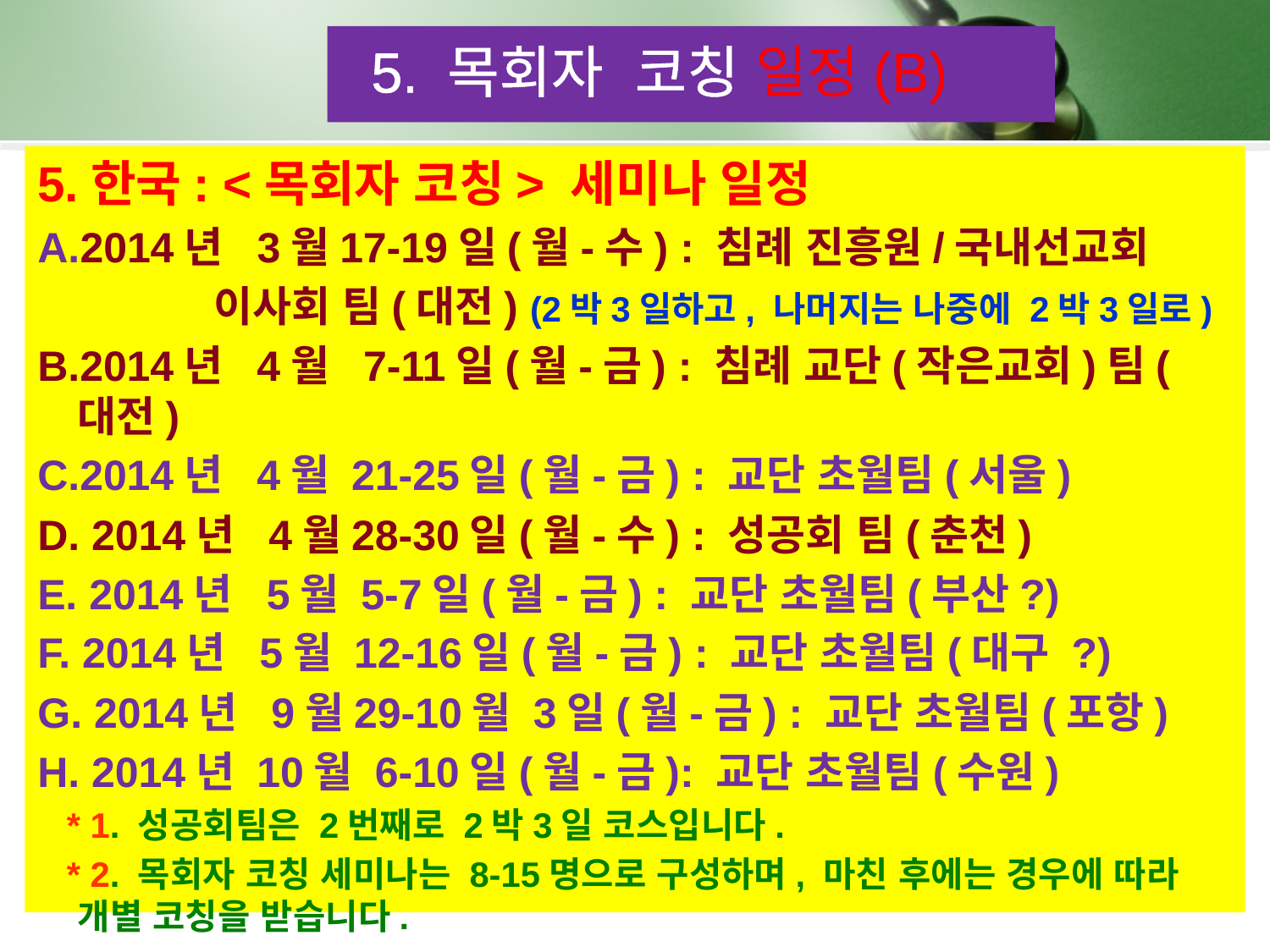

5. 목회자  코칭 일정(B)
5.한국: <목회자 코칭> 세미나 일정
A.2014년  3월17-19일(월-수) : 침례 진흥원/국내선교회
              이사회 팀(대전) (2박3일하고, 나머지는 나중에 2박3일로)
B.2014년  4월  7-11일(월-금) : 침례 교단(작은교회)팀(대전)
C.2014년  4월 21-25일(월-금) : 교단 초월팀(서울)
D. 2014년  4월28-30일(월-수) : 성공회 팀(춘천)
E. 2014년  5월 5-7일(월-금) : 교단 초월팀(부산?)
F. 2014년  5월 12-16일(월-금) : 교단 초월팀(대구 ?)
G. 2014년  9월29-10월 3일(월-금) : 교단 초월팀(포항)
H. 2014년 10월 6-10일(월-금): 교단 초월팀(수원)
   * 1. 성공회팀은 2번째로 2박3일 코스입니다.
   * 2. 목회자 코칭 세미나는 8-15명으로 구성하며, 마친 후에는 경우에 따라 개별 코칭을 받습니다.